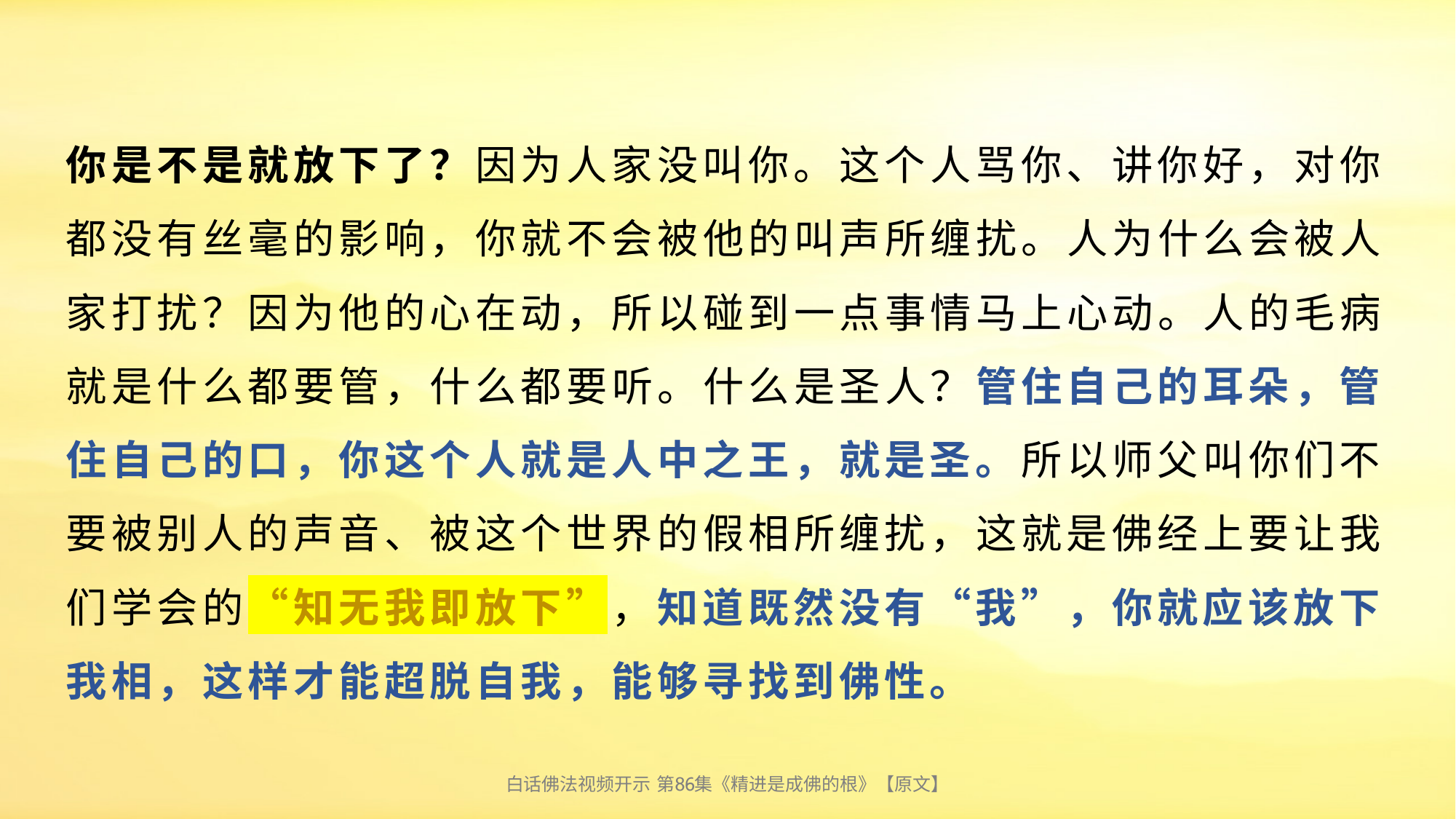

# 你是不是就放下了？因为人家没叫你。这个人骂你、讲你好，对你都没有丝毫的影响，你就不会被他的叫声所缠扰。人为什么会被人家打扰？因为他的心在动，所以碰到一点事情马上心动。人的毛病就是什么都要管，什么都要听。什么是圣人？管住自己的耳朵，管住自己的口，你这个人就是人中之王，就是圣。所以师父叫你们不要被别人的声音、被这个世界的假相所缠扰，这就是佛经上要让我们学会的“知无我即放下”，知道既然没有“我”，你就应该放下我相，这样才能超脱自我，能够寻找到佛性。
白话佛法视频开示 第86集《精进是成佛的根》【原文】